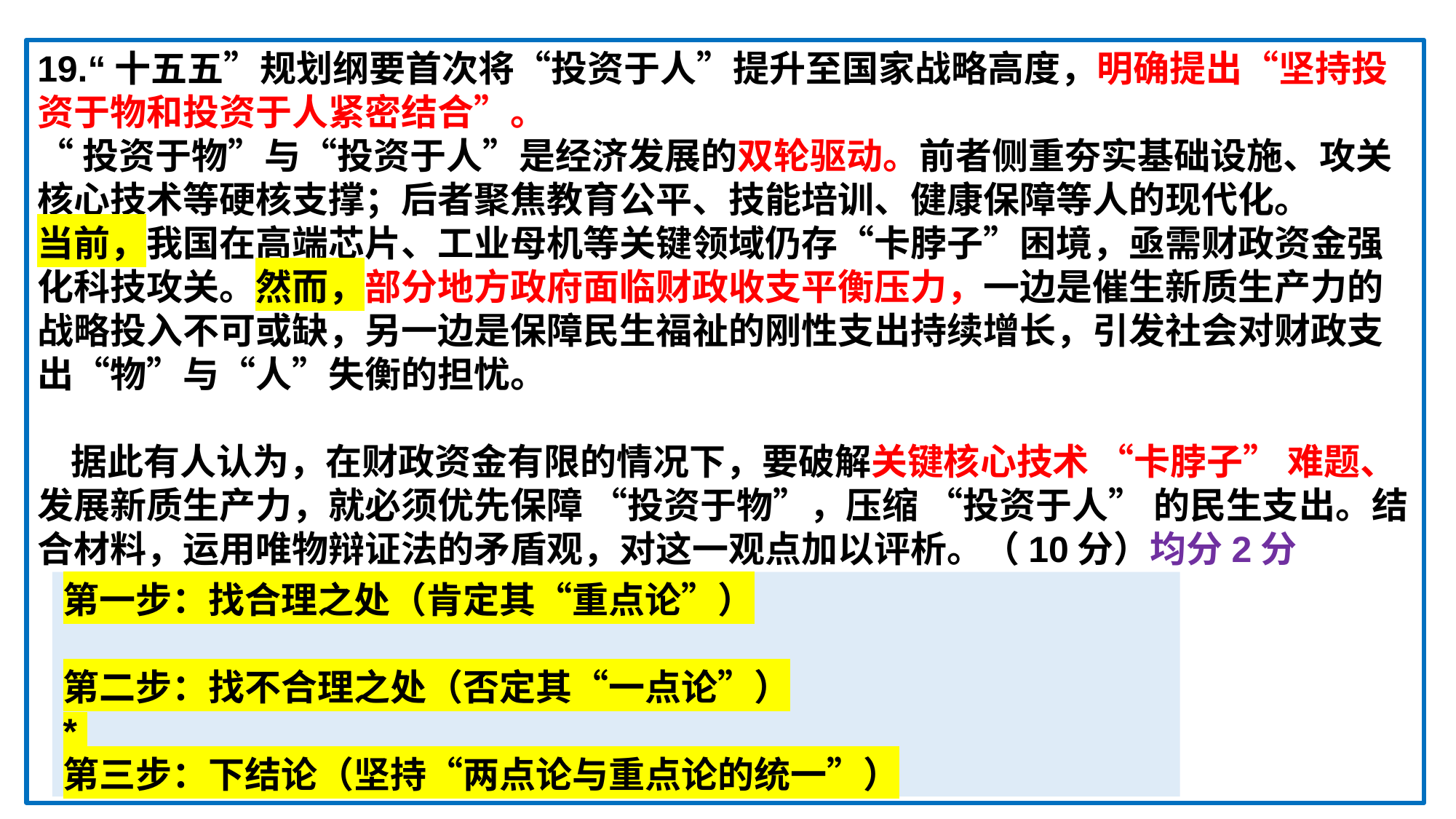

19.“十五五”规划纲要首次将“投资于人”提升至国家战略高度，明确提出“坚持投资于物和投资于人紧密结合”。
“投资于物”与“投资于人”是经济发展的双轮驱动。前者侧重夯实基础设施、攻关核心技术等硬核支撑；后者聚焦教育公平、技能培训、健康保障等人的现代化。
当前，我国在高端芯片、工业母机等关键领域仍存“卡脖子”困境，亟需财政资金强化科技攻关。然而，部分地方政府面临财政收支平衡压力，一边是催生新质生产力的战略投入不可或缺，另一边是保障民生福祉的刚性支出持续增长，引发社会对财政支出“物”与“人”失衡的担忧。

   据此有人认为，在财政资金有限的情况下，要破解关键核心技术 “卡脖子” 难题、发展新质生产力，就必须优先保障 “投资于物”，压缩 “投资于人” 的民生支出。结合材料，运用唯物辩证法的矛盾观，对这一观点加以评析。（10分）均分2分
第一步：找合理之处（肯定其“重点论”）

第二步：找不合理之处（否定其“一点论”）
*
第三步：下结论（坚持“两点论与重点论的统一”）